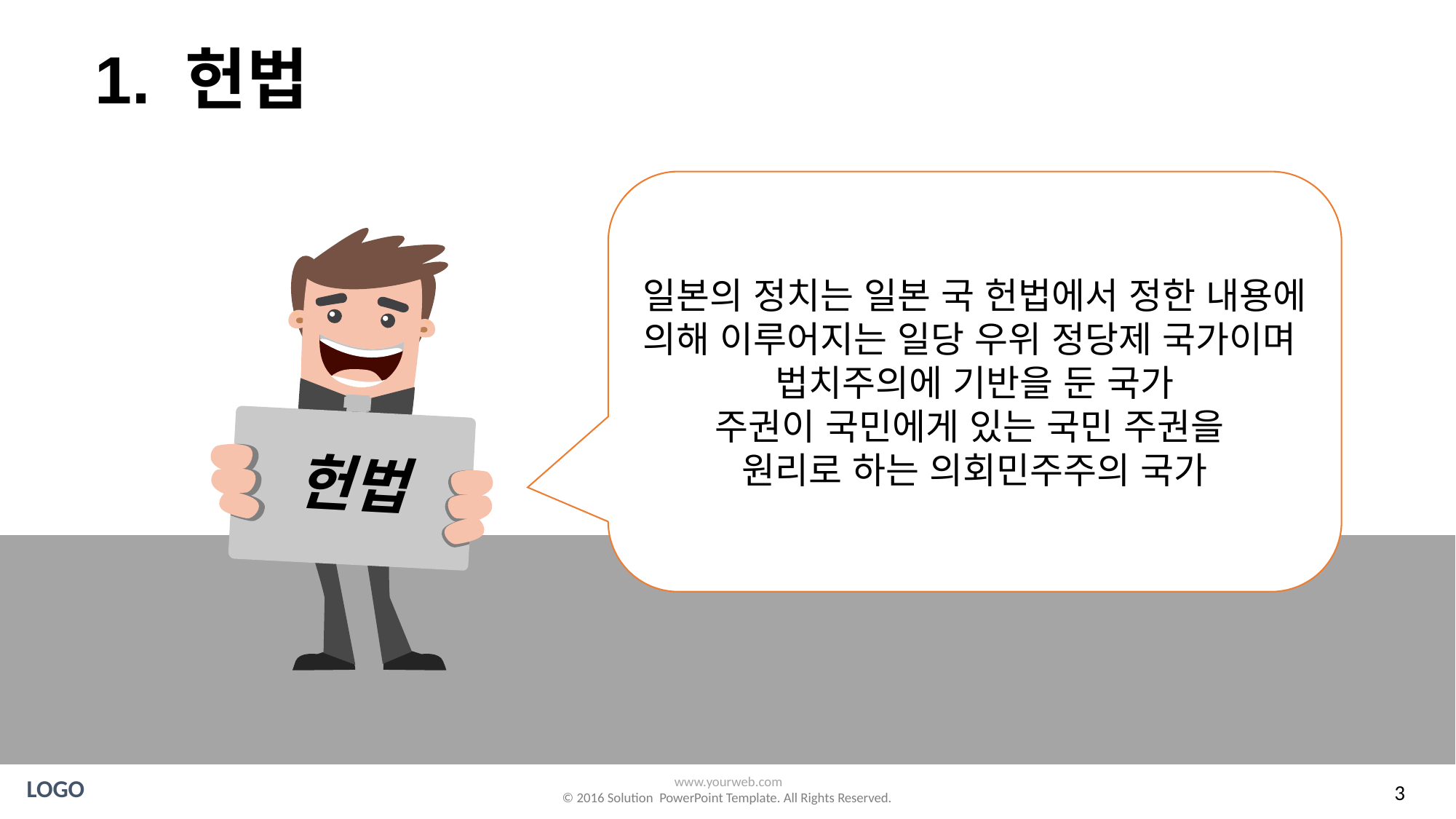

1. 헌법

일본의 정치는 일본 국 헌법에서 정한 내용에 의해 이루어지는 일당 우위 정당제 국가이며
법치주의에 기반을 둔 국가
주권이 국민에게 있는 국민 주권을
원리로 하는 의회민주주의 국가

헌법

LOGO
www.yourweb.com
© 2016 Solution  PowerPoint Template. All Rights Reserved.
3